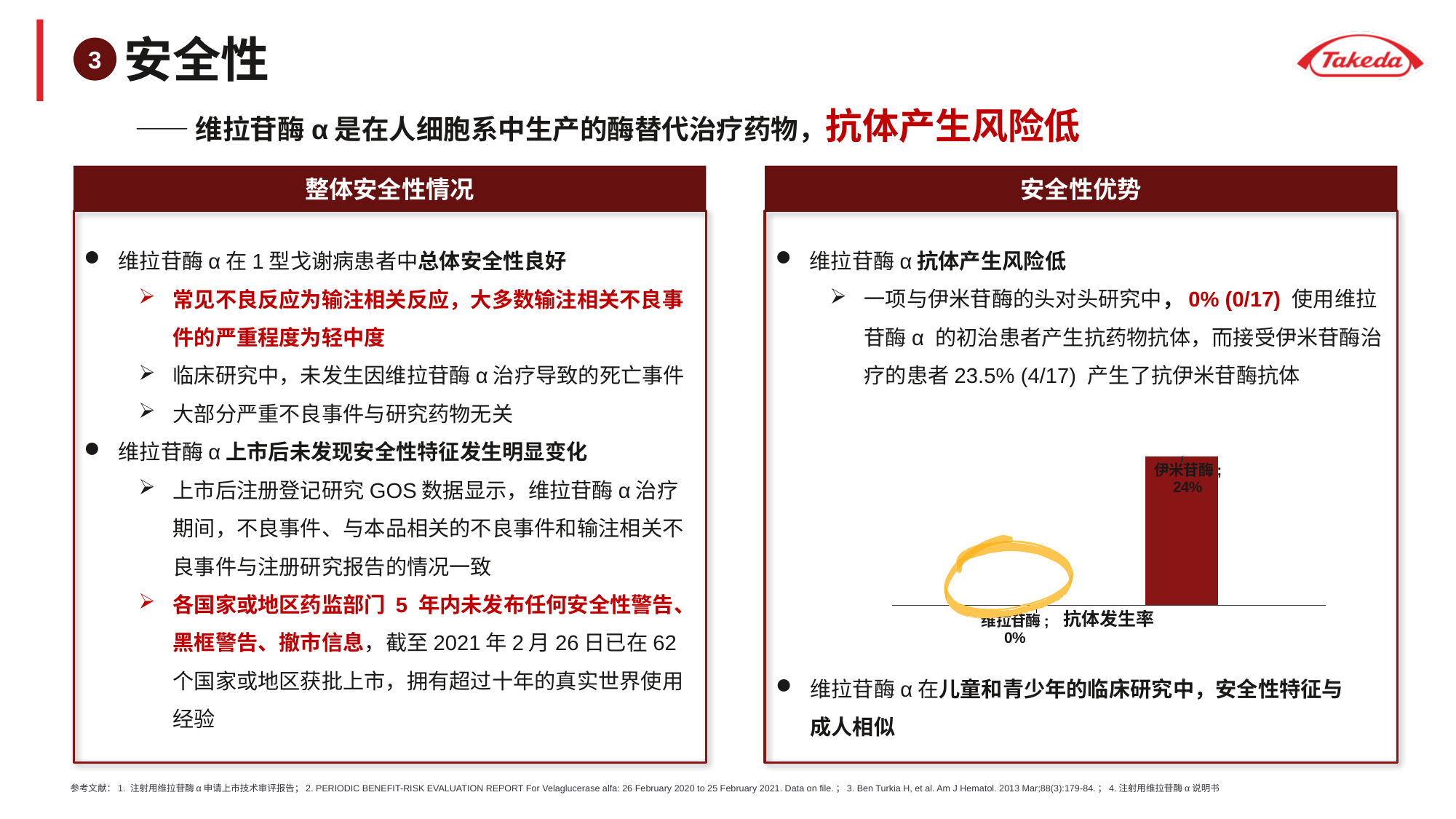

# 安全性
3
——维拉苷酶α是在人细胞系中生产的酶替代治疗药物，抗体产生风险低

整体安全性情况
安全性优势

维拉苷酶α在1型戈谢病患者中总体安全性良好
常见不良反应为输注相关反应，大多数输注相关不良事件的严重程度为轻中度
临床研究中，未发生因维拉苷酶α治疗导致的死亡事件
大部分严重不良事件与研究药物无关
维拉苷酶α上市后未发现安全性特征发生明显变化
上市后注册登记研究GOS数据显示，维拉苷酶α治疗期间，不良事件、与本品相关的不良事件和输注相关不良事件与注册研究报告的情况一致
各国家或地区药监部门 5 年内未发布任何安全性警告、黑框警告、撤市信息，截至2021年2月26日已在62个国家或地区获批上市，拥有超过十年的真实世界使用经验

维拉苷酶α抗体产生风险低
一项与伊米苷酶的头对头研究中，0% (0/17) 使用维拉苷酶α 的初治患者产生抗药物抗体，而接受伊米苷酶治疗的患者23.5% (4/17) 产生了抗伊米苷酶抗体

### Chart

| Category | 维拉苷酶 | 伊米苷酶 |
|---|---|---|
| 抗体发生率 | 0.0 | 0.235 |

维拉苷酶α在儿童和青少年的临床研究中，安全性特征与成人相似
参考文献：1. 注射用维拉苷酶α申请上市技术审评报告；2. PERIODIC BENEFIT-RISK EVALUATION REPORT For Velaglucerase alfa: 26 February 2020 to 25 February 2021. Data on file.；3. Ben Turkia H, et al. Am J Hematol. 2013 Mar;88(3):179-84.；4.注射用维拉苷酶α说明书